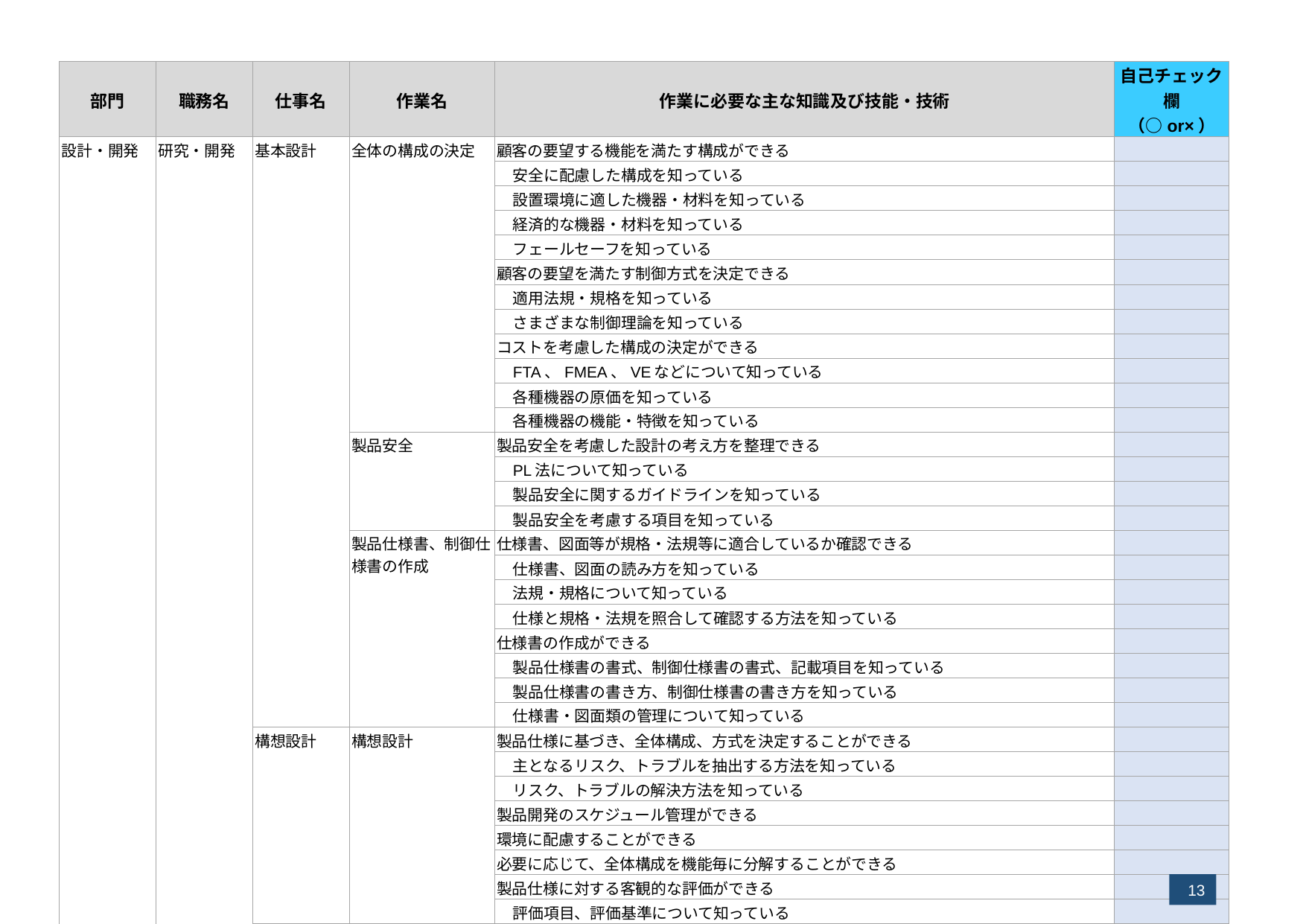

| 部門 | 職務名 | 仕事名 | 作業名 | 作業に必要な主な知識及び技能・技術 | 自己チェック欄 （○or×） |
| --- | --- | --- | --- | --- | --- |
| 設計・開発 | 研究・開発 | 基本設計 | 全体の構成の決定 | 顧客の要望する機能を満たす構成ができる |  |
|  |  |  |  | 安全に配慮した構成を知っている |  |
|  |  |  |  | 設置環境に適した機器・材料を知っている |  |
|  |  |  |  | 経済的な機器・材料を知っている |  |
|  |  |  |  | フェールセーフを知っている |  |
|  |  |  |  | 顧客の要望を満たす制御方式を決定できる |  |
|  |  |  |  | 適用法規・規格を知っている |  |
|  |  |  |  | さまざまな制御理論を知っている |  |
|  |  |  |  | コストを考慮した構成の決定ができる |  |
|  |  |  |  | FTA、FMEA、VEなどについて知っている |  |
|  |  |  |  | 各種機器の原価を知っている |  |
|  |  |  |  | 各種機器の機能・特徴を知っている |  |
|  |  |  | 製品安全 | 製品安全を考慮した設計の考え方を整理できる |  |
|  |  |  |  | PL法について知っている |  |
|  |  |  |  | 製品安全に関するガイドラインを知っている |  |
|  |  |  |  | 製品安全を考慮する項目を知っている |  |
|  |  |  | 製品仕様書、制御仕様書の作成 | 仕様書、図面等が規格・法規等に適合しているか確認できる |  |
|  |  |  |  | 仕様書、図面の読み方を知っている |  |
|  |  |  |  | 法規・規格について知っている |  |
|  |  |  |  | 仕様と規格・法規を照合して確認する方法を知っている |  |
|  |  |  |  | 仕様書の作成ができる |  |
|  |  |  |  | 製品仕様書の書式、制御仕様書の書式、記載項目を知っている |  |
|  |  |  |  | 製品仕様書の書き方、制御仕様書の書き方を知っている |  |
|  |  |  |  | 仕様書・図面類の管理について知っている |  |
|  |  | 構想設計 | 構想設計 | 製品仕様に基づき、全体構成、方式を決定することができる |  |
|  |  |  |  | 主となるリスク、トラブルを抽出する方法を知っている |  |
|  |  |  |  | リスク、トラブルの解決方法を知っている |  |
|  |  |  |  | 製品開発のスケジュール管理ができる |  |
|  |  |  |  | 環境に配慮することができる |  |
|  |  |  |  | 必要に応じて、全体構成を機能毎に分解することができる |  |
|  |  |  |  | 製品仕様に対する客観的な評価ができる |  |
|  |  |  |  | 評価項目、評価基準について知っている |  |
|  |  | 詳細設計 | 詳細設計 | 決定した構成に基づき、製品の詳細部まで決定することができる |  |
13